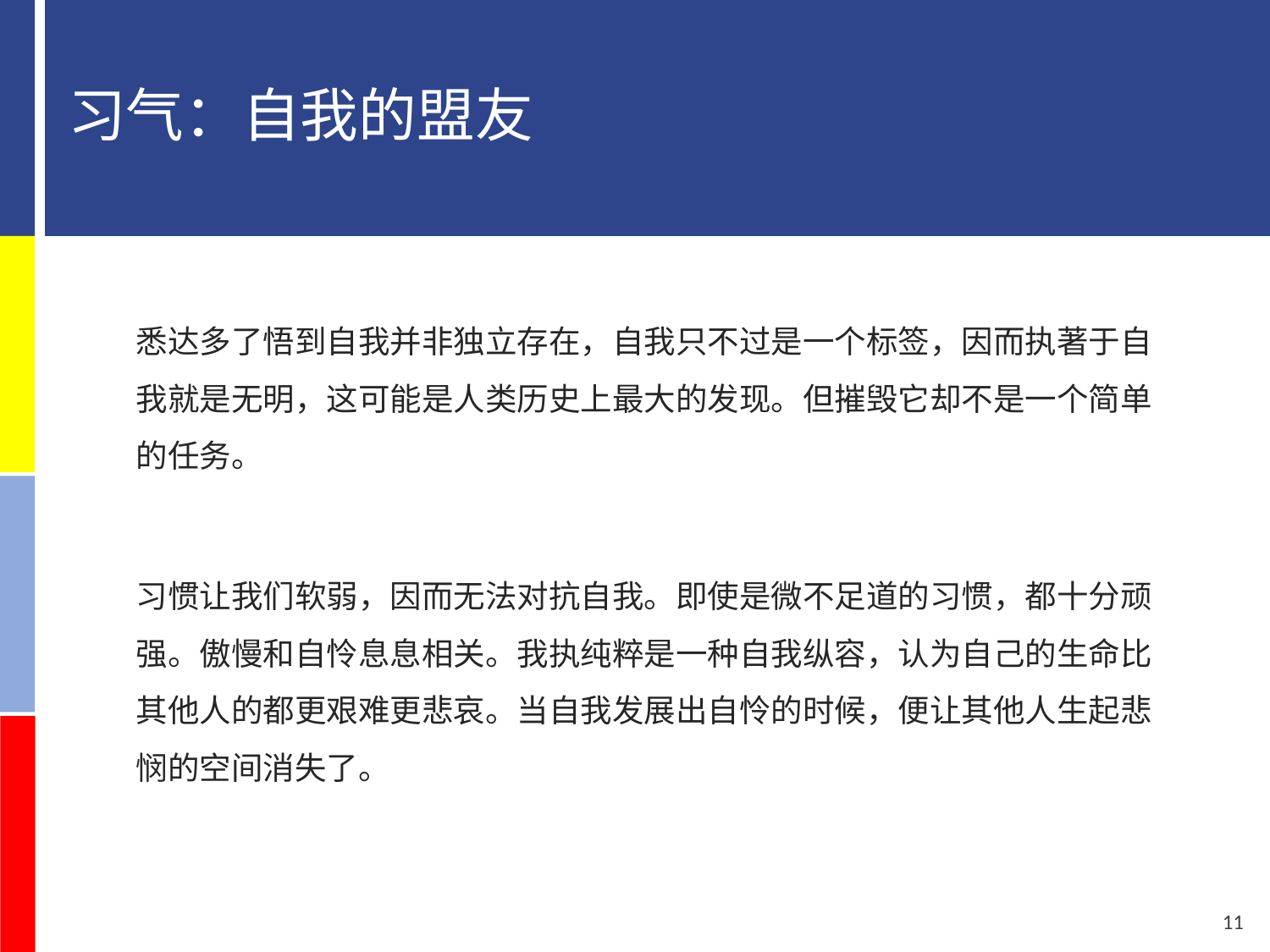

# 习气：自我的盟友
悉达多了悟到自我并非独立存在，自我只不过是一个标签，因而执著于自我就是无明，这可能是人类历史上最大的发现。但摧毁它却不是一个简单的任务。

习惯让我们软弱，因而无法对抗自我。即使是微不足道的习惯，都十分顽强。傲慢和自怜息息相关。我执纯粹是一种自我纵容，认为自己的生命比其他人的都更艰难更悲哀。当自我发展出自怜的时候，便让其他人生起悲悯的空间消失了。